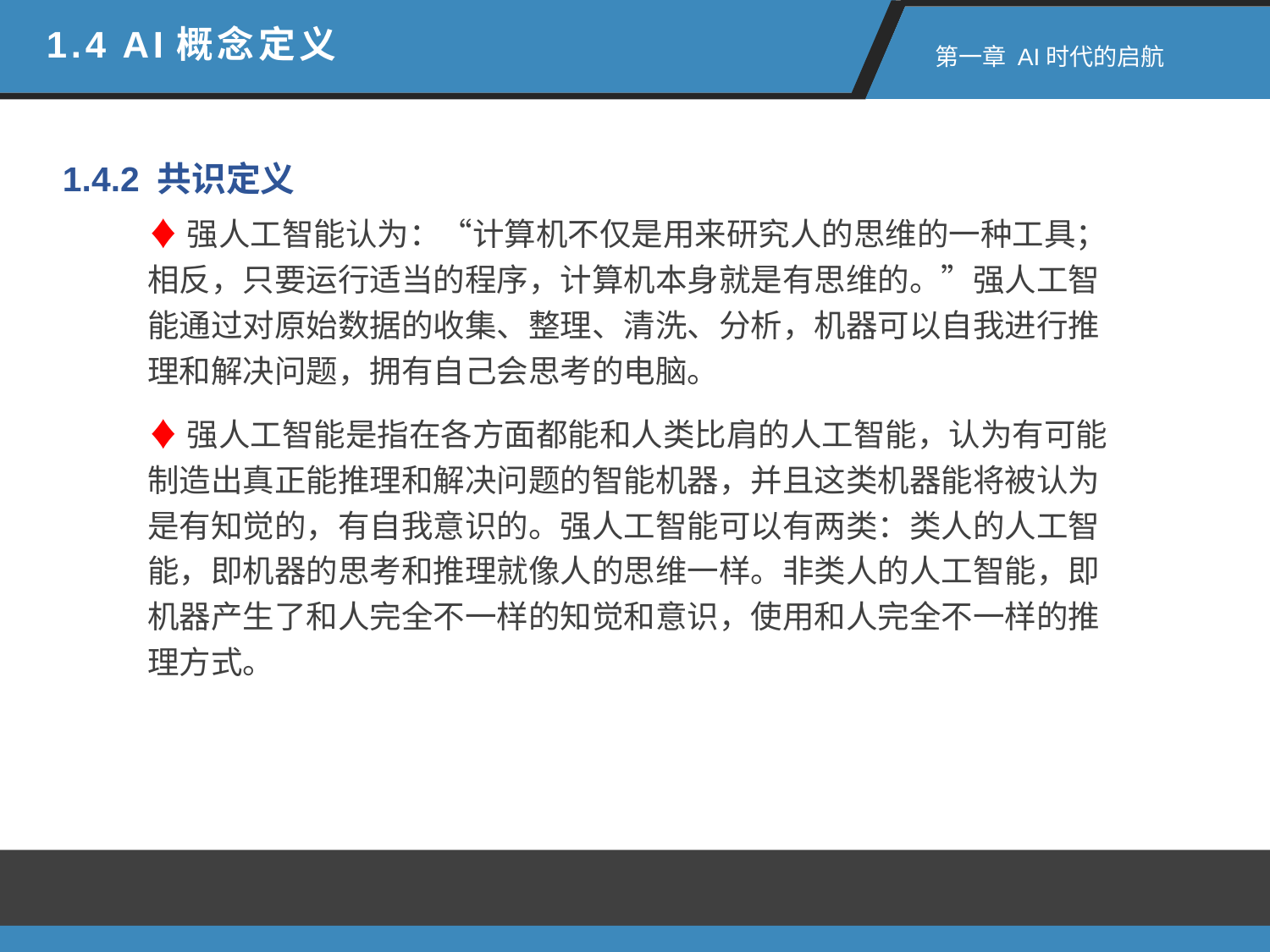

1.4 AI概念定义
  第一章 AI时代的启航
1.4.2 共识定义
♦强人工智能认为：“计算机不仅是用来研究人的思维的一种工具；相反，只要运行适当的程序，计算机本身就是有思维的。”强人工智能通过对原始数据的收集、整理、清洗、分析，机器可以自我进行推理和解决问题，拥有自己会思考的电脑。
♦强人工智能是指在各方面都能和人类比肩的人工智能，认为有可能制造出真正能推理和解决问题的智能机器，并且这类机器能将被认为是有知觉的，有自我意识的。强人工智能可以有两类：类人的人工智能，即机器的思考和推理就像人的思维一样。非类人的人工智能，即机器产生了和人完全不一样的知觉和意识，使用和人完全不一样的推理方式。